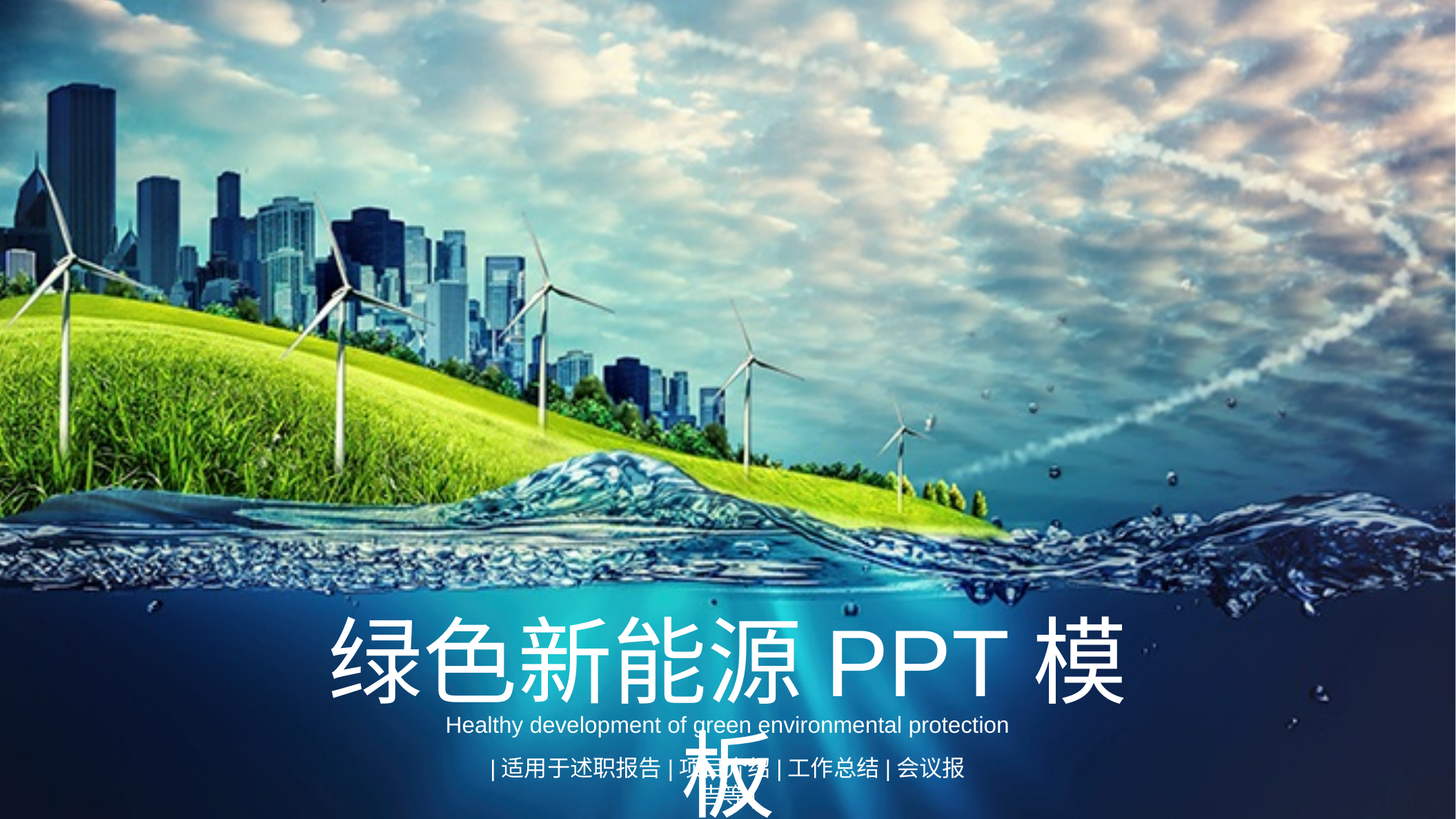

绿色新能源PPT模板
Healthy development of green environmental protection
|适用于述职报告|项目介绍|工作总结|会议报告等|